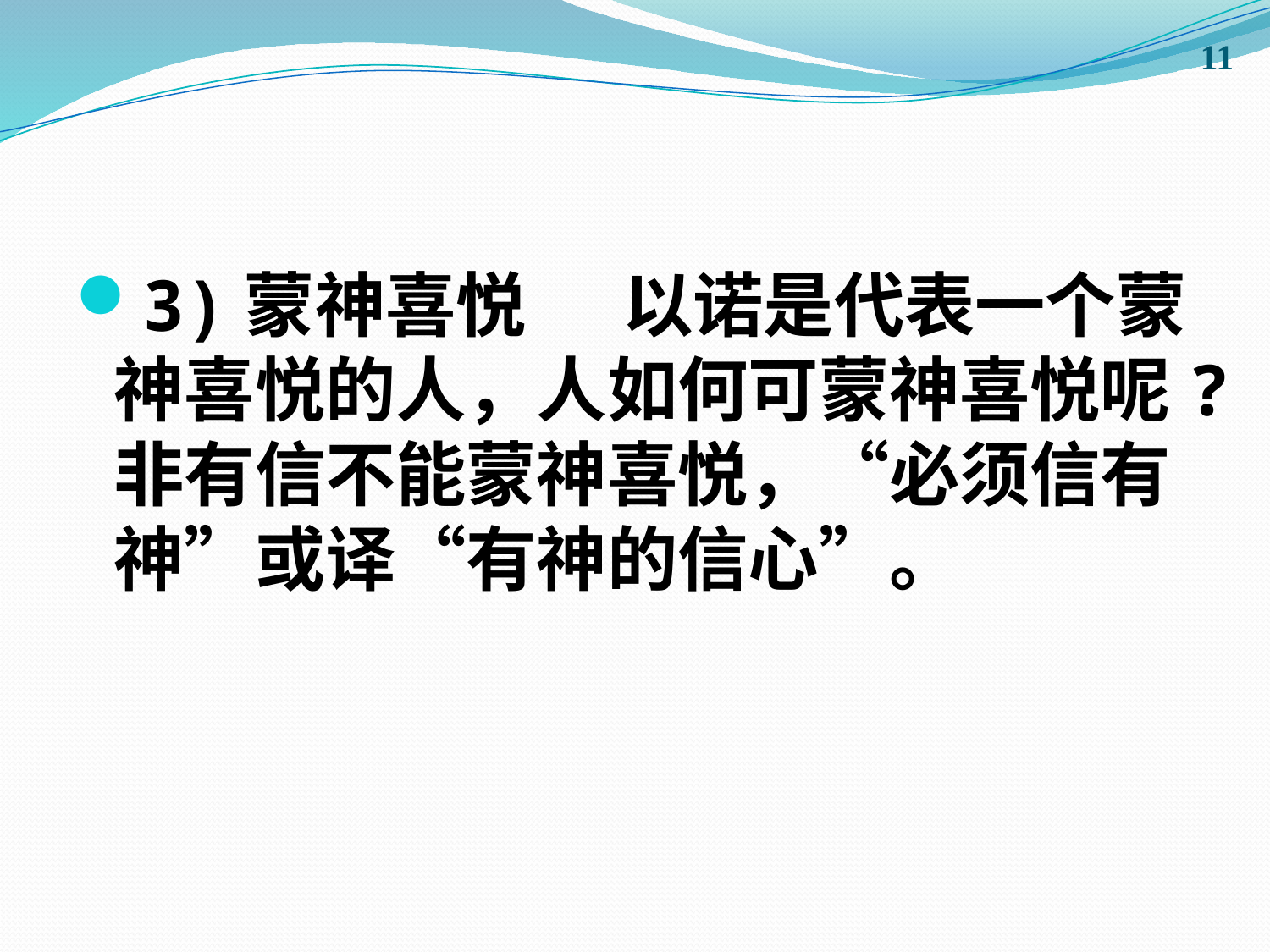

11
#

3)蒙神喜悦      以诺是代表一个蒙神喜悦的人，人如何可蒙神喜悦呢?非有信不能蒙神喜悦，“必须信有神”或译“有神的信心”。